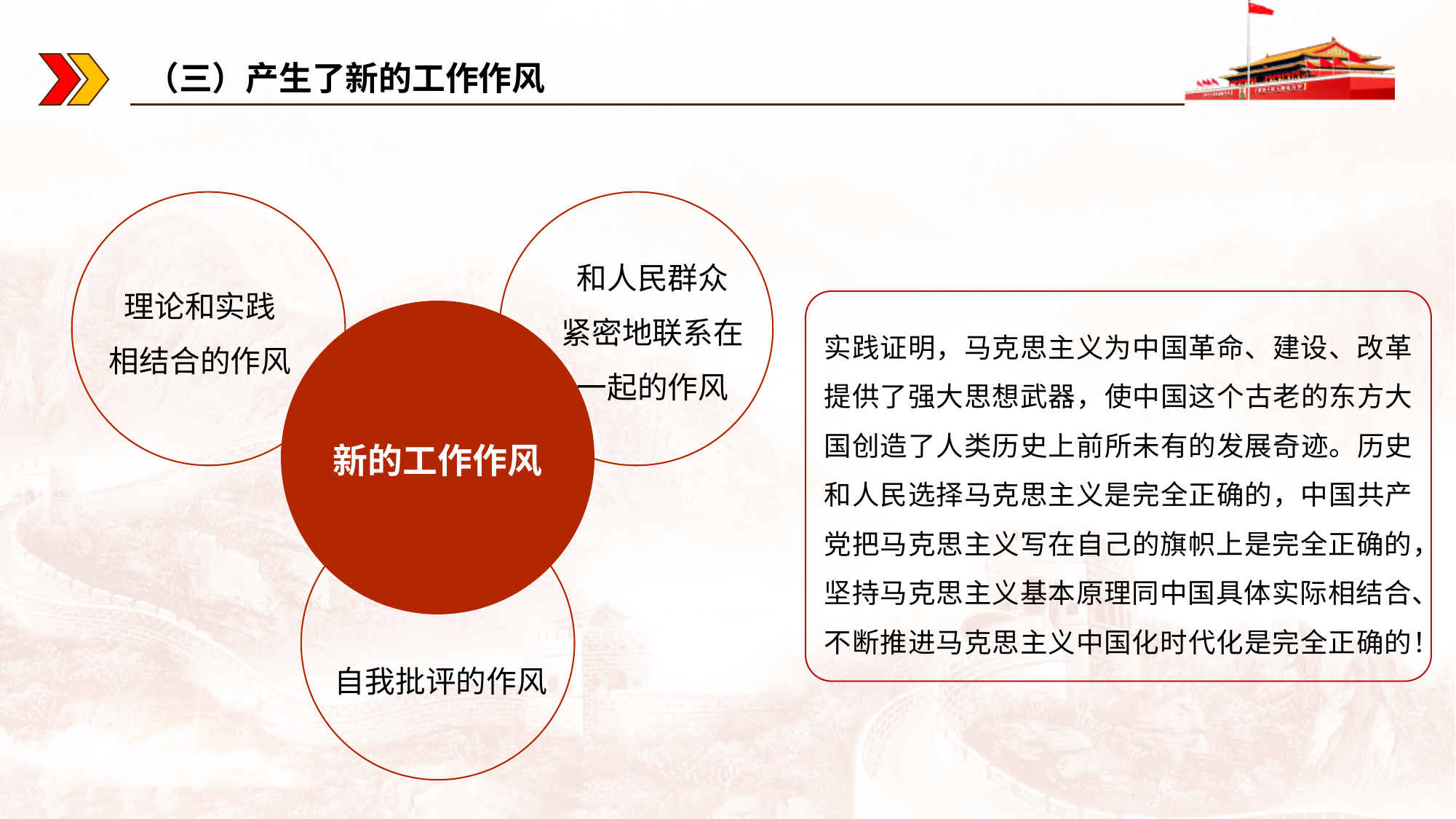

（三）产生了新的工作作风

和人民群众
紧密地联系在一起的作风
理论和实践
相结合的作风

新的工作作风

自我批评的作风
实践证明，马克思主义为中国革命、建设、改革提供了强大思想武器，使中国这个古老的东方大国创造了人类历史上前所未有的发展奇迹。历史和人民选择马克思主义是完全正确的，中国共产党把马克思主义写在自己的旗帜上是完全正确的，坚持马克思主义基本原理同中国具体实际相结合、不断推进马克思主义中国化时代化是完全正确的！